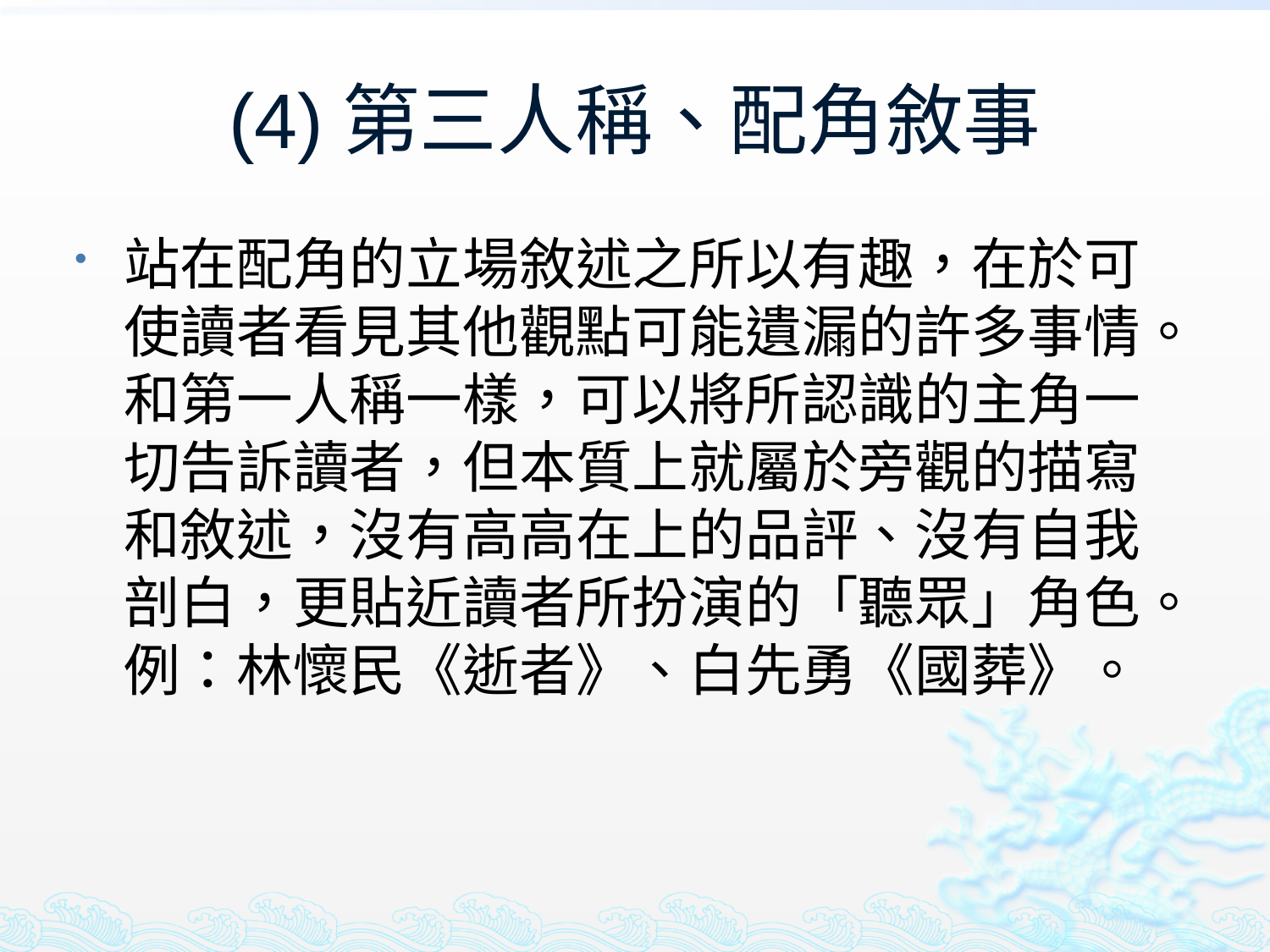

# (4)第三人稱、配角敘事
站在配角的立場敘述之所以有趣，在於可使讀者看見其他觀點可能遺漏的許多事情。和第一人稱一樣，可以將所認識的主角一切告訴讀者，但本質上就屬於旁觀的描寫和敘述，沒有高高在上的品評、沒有自我剖白，更貼近讀者所扮演的「聽眾」角色。例：林懷民《逝者》、白先勇《國葬》。